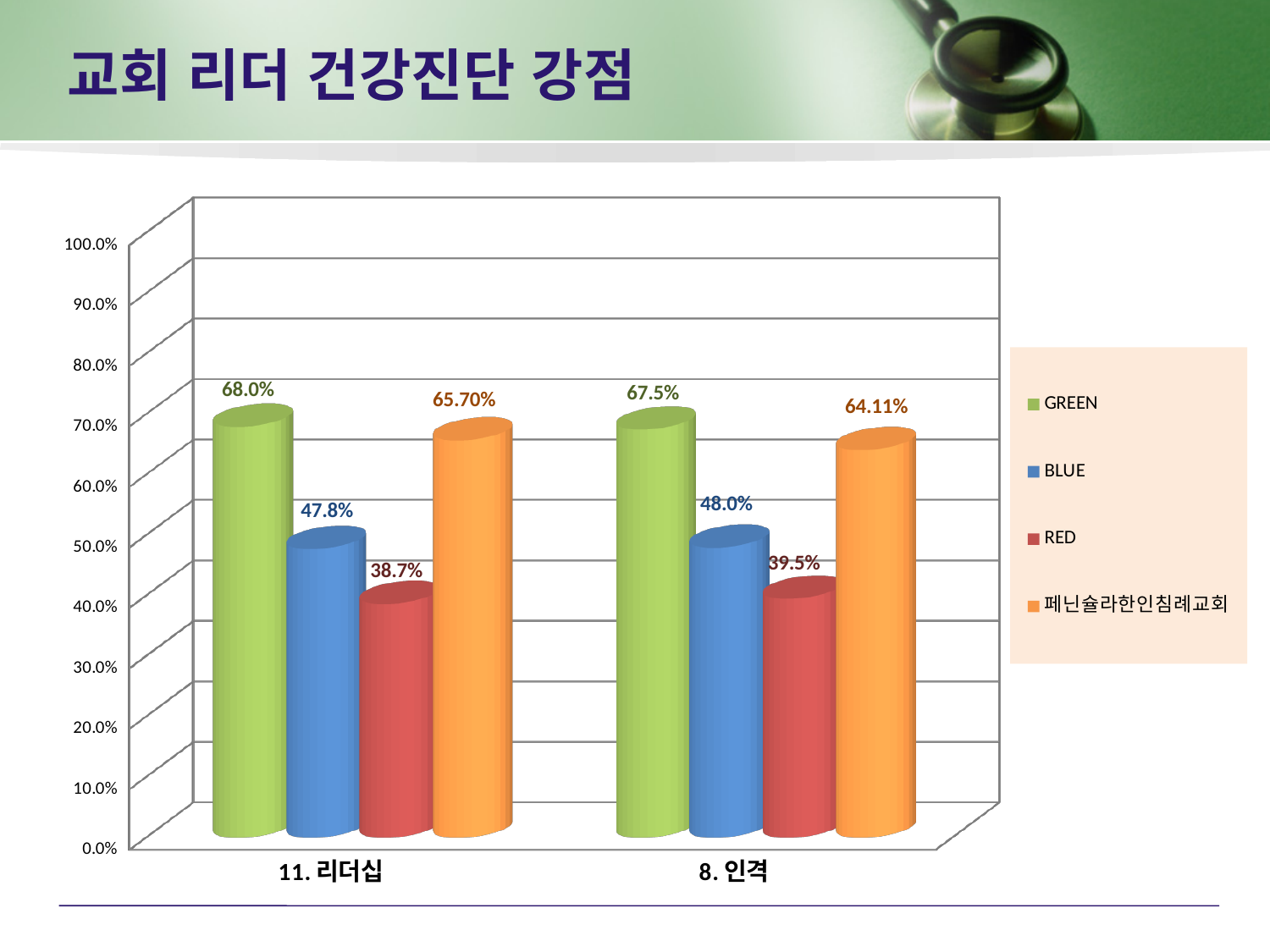

# 교회 리더 건강진단 강점

[unsupported chart]